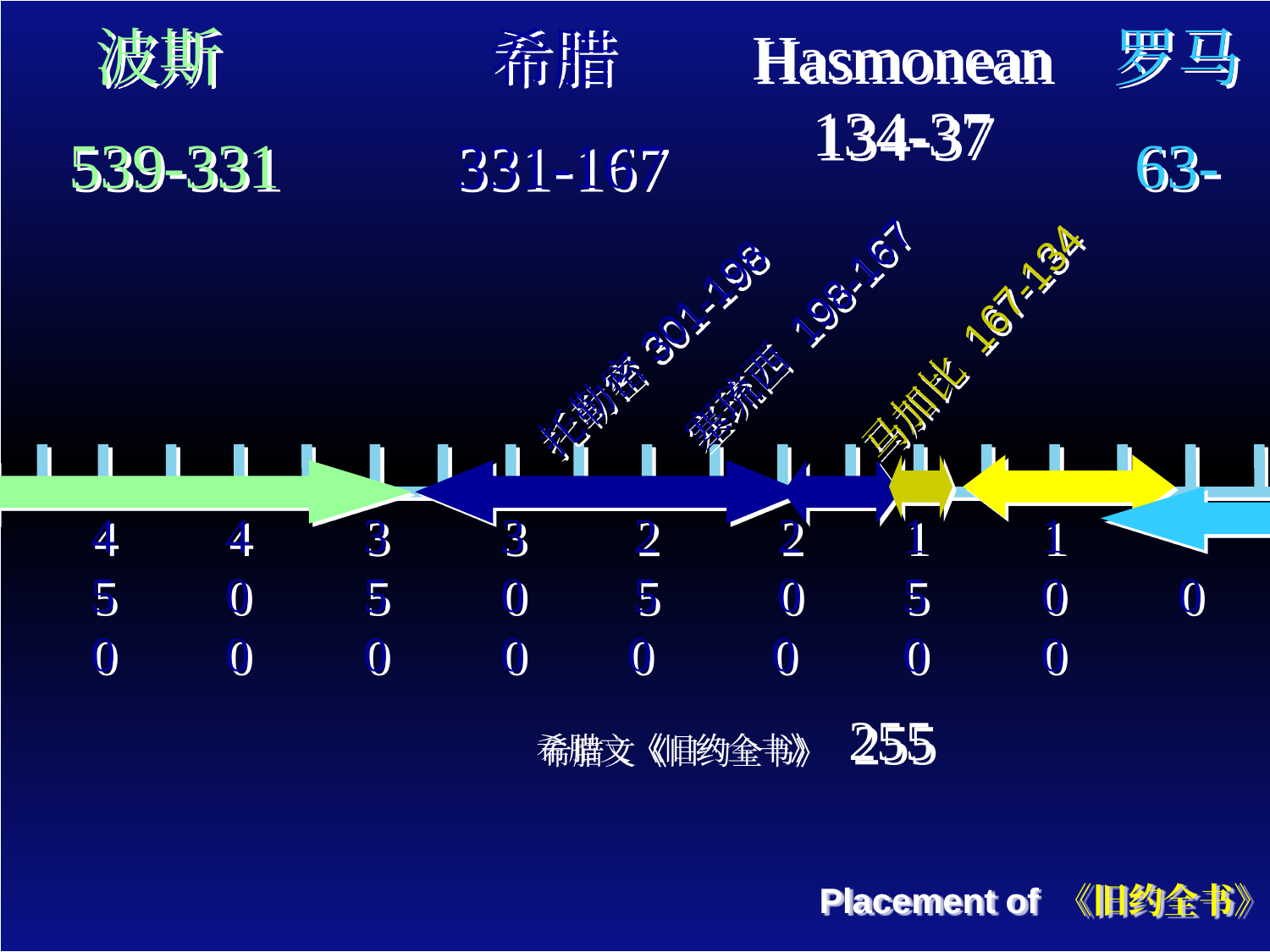

波斯
539-331
希腊
331-167
Hasmonean 134-37
罗马
63-
马加比 167-134
塞琉西 198-167
托勒密301-198

450
400
350
300
2 5 0
2 0 0
150
100
 0
希腊文《旧约全书》 255
Placement of 《旧约全书》